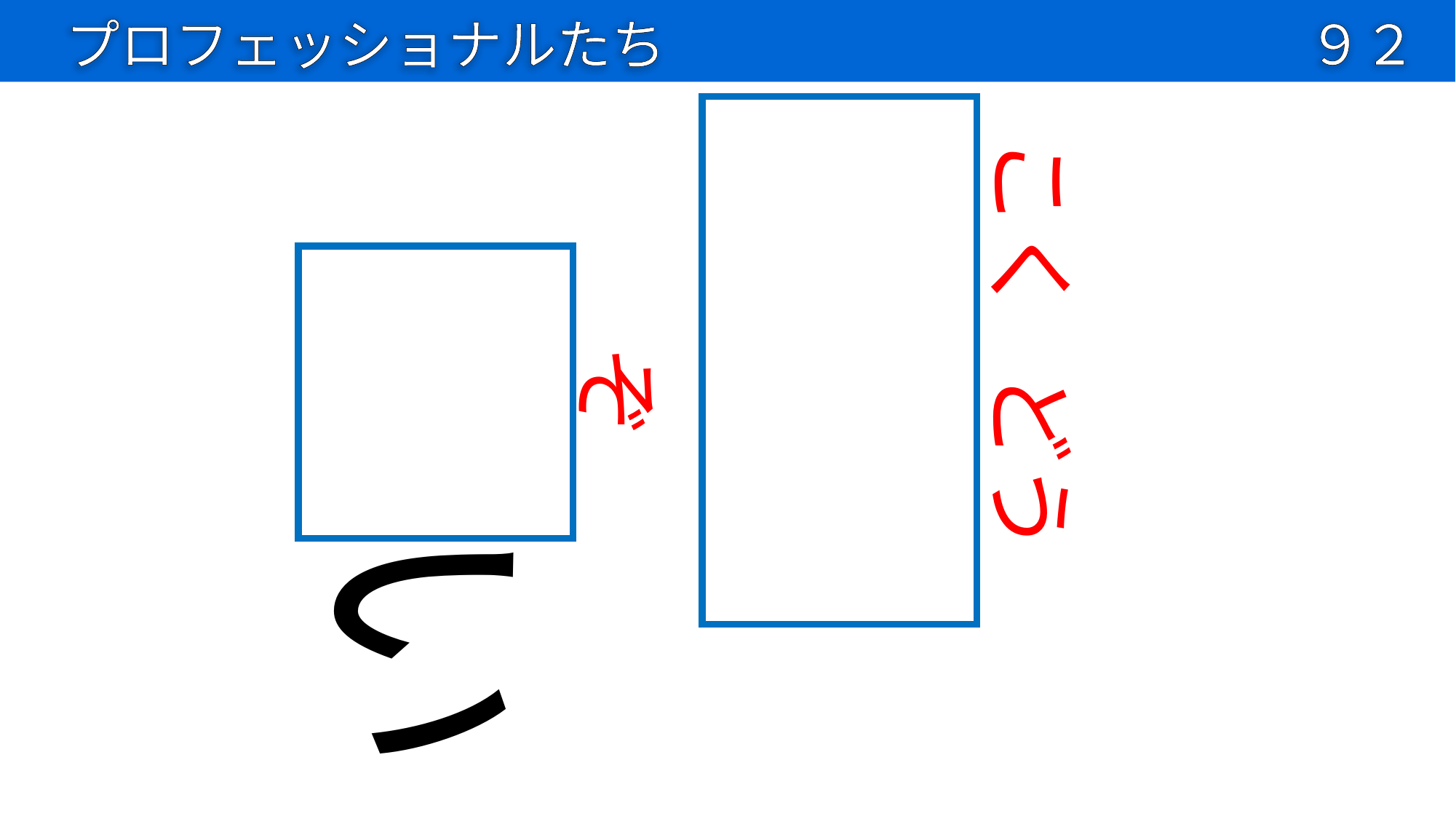

プロフェッショナルたち
９２
国道

こく

沿い
ぞ
どう